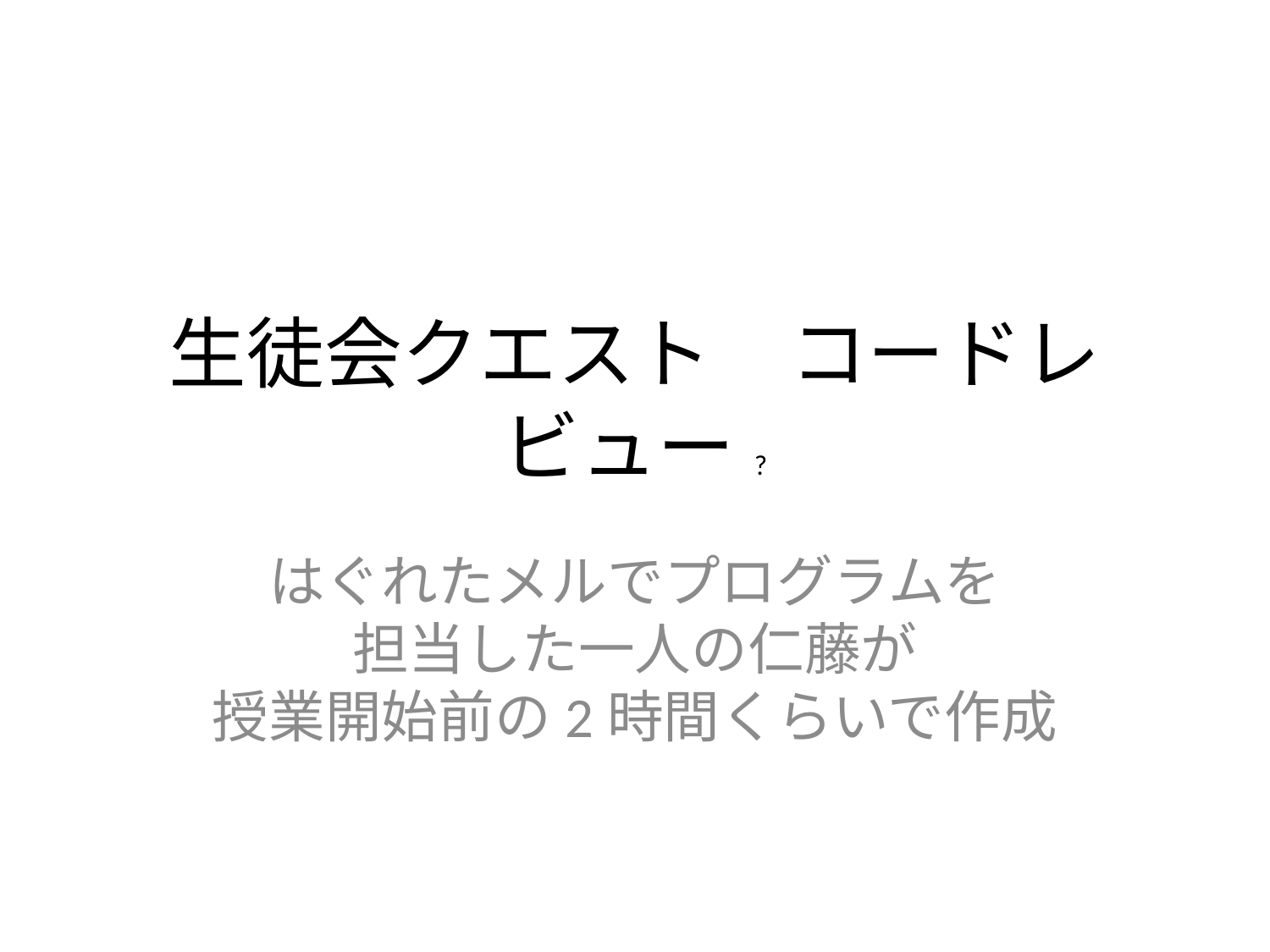

# 生徒会クエスト　コードレビュー?
はぐれたメルでプログラムを
担当した一人の仁藤が
授業開始前の2時間くらいで作成